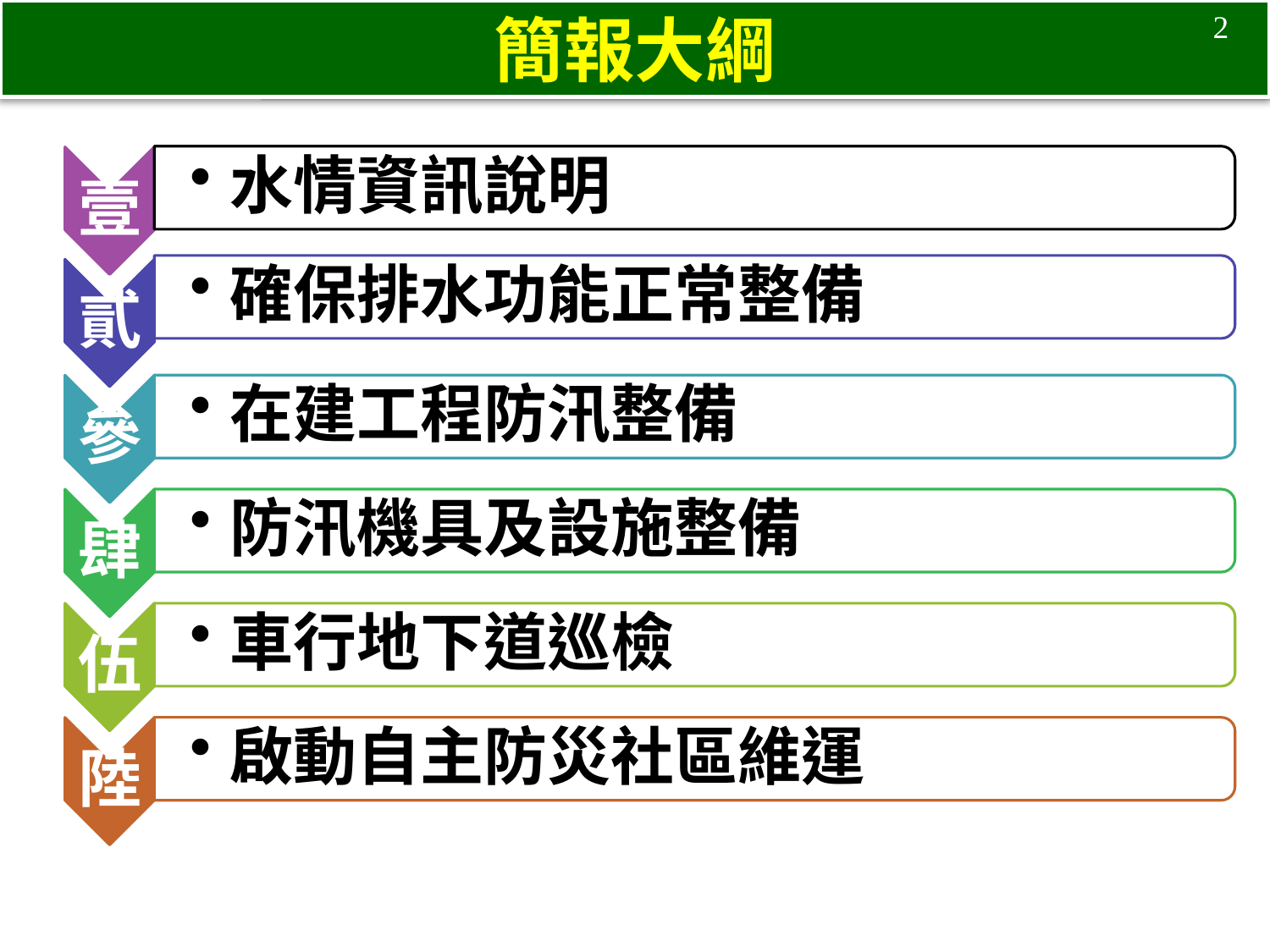

簡報大綱
2

壹
水情資訊說明
貳
確保排水功能正常整備
參
在建工程防汛整備
肆
防汛機具及設施整備
伍
車行地下道巡檢
陸
啟動自主防災社區維運